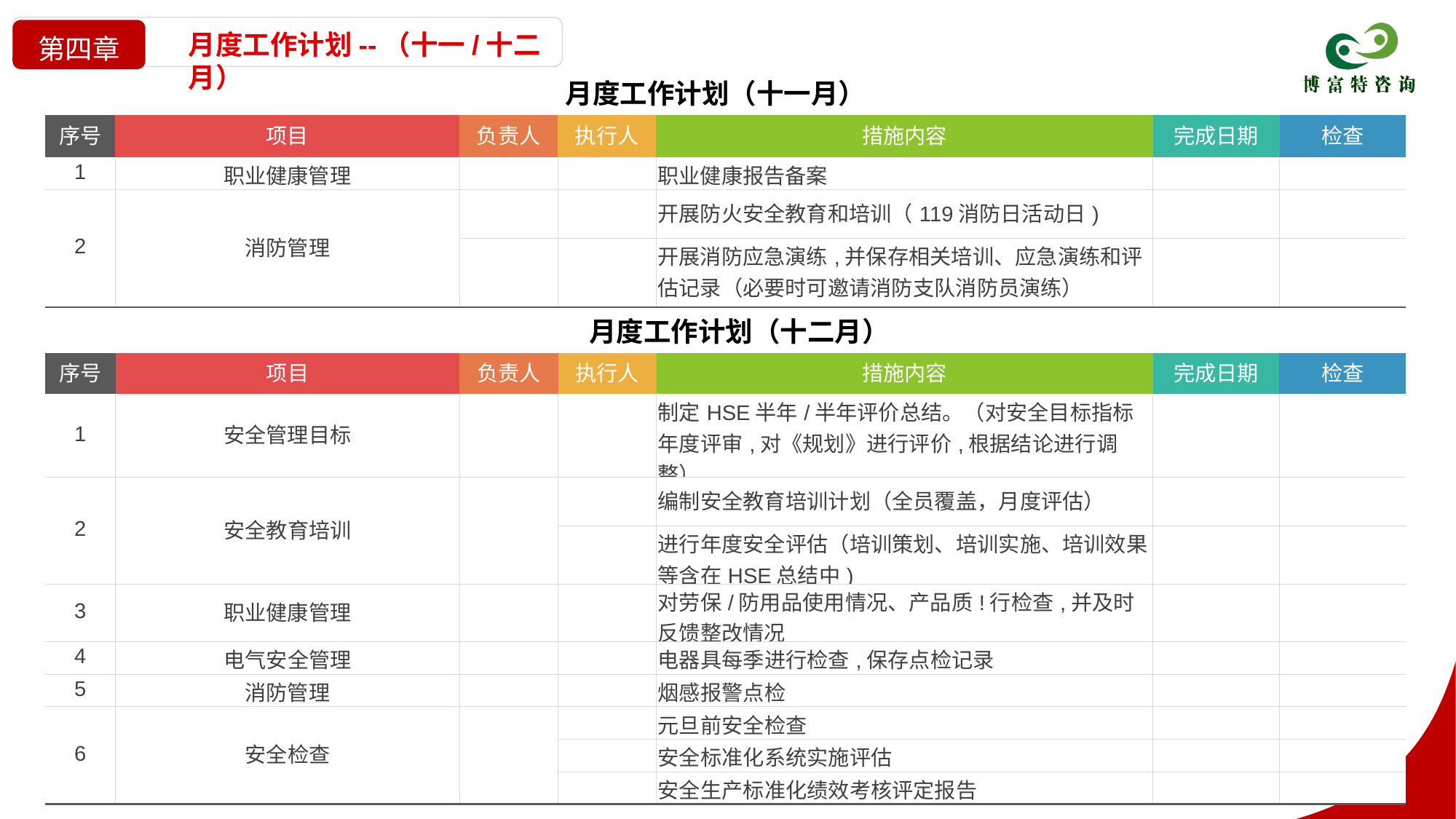

月度工作计划--（十一/十二月）
第四章
月度工作计划（十一月）
| 序号 | 项目 | 负责人 | 执行人 | 措施内容 | 完成日期 | 检查 |
| --- | --- | --- | --- | --- | --- | --- |
| 1 | 职业健康管理 |  |  | 职业健康报告备案 |  |  |
| 2 | 消防管理 |  |  | 开展防火安全教育和培训（119消防日活动日) |  |  |
|  |  |  |  | 开展消防应急演练,并保存相关培训、应急演练和评估记录（必要时可邀请消防支队消防员演练） |  |  |
月度工作计划（十二月）
| 序号 | 项目 | 负责人 | 执行人 | 措施内容 | 完成日期 | 检查 |
| --- | --- | --- | --- | --- | --- | --- |
| 1 | 安全管理目标 |  |  | 制定HSE半年/半年评价总结。（对安全目标指标年度评审,对《规划》进行评价,根据结论进行调整） |  |  |
| 2 | 安全教育培训 |  |  | 编制安全教育培训计划（全员覆盖，月度评估） |  |  |
|  |  |  |  | 进行年度安全评估（培训策划、培训实施、培训效果等含在HSE总结中) |  |  |
| 3 | 职业健康管理 |  |  | 对劳保/防用品使用情况、产品质!行检查,并及时反馈整改情况 |  |  |
| 4 | 电气安全管理 |  |  | 电器具每季进行检查,保存点检记录 |  |  |
| 5 | 消防管理 |  |  | 烟感报警点检 |  |  |
| 6 | 安全检查 |  |  | 元旦前安全检查 |  |  |
|  |  |  |  | 安全标准化系统实施评估 |  |  |
|  |  |  |  | 安全生产标准化绩效考核评定报告 |  |  |